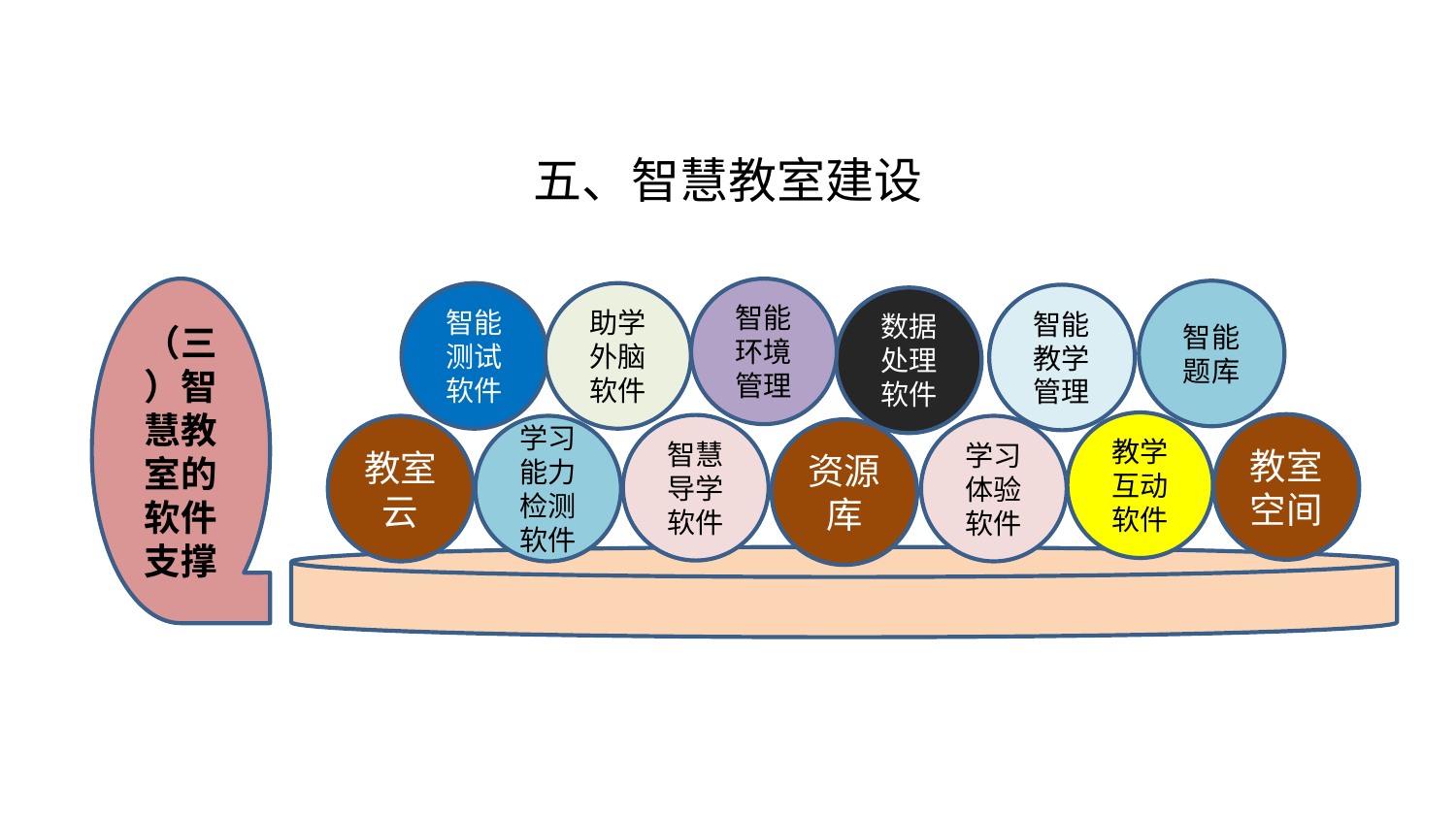

# 五、智慧教室建设
（三）智慧教室的
软件支撑
智能环境管理
智能题库
智能测试软件
助学外脑软件
智能教学管理
数据处理软件
教学互动软件
教室空间
智慧导学软件
教室云
学习能力检测软件
学习体验软件
资源库